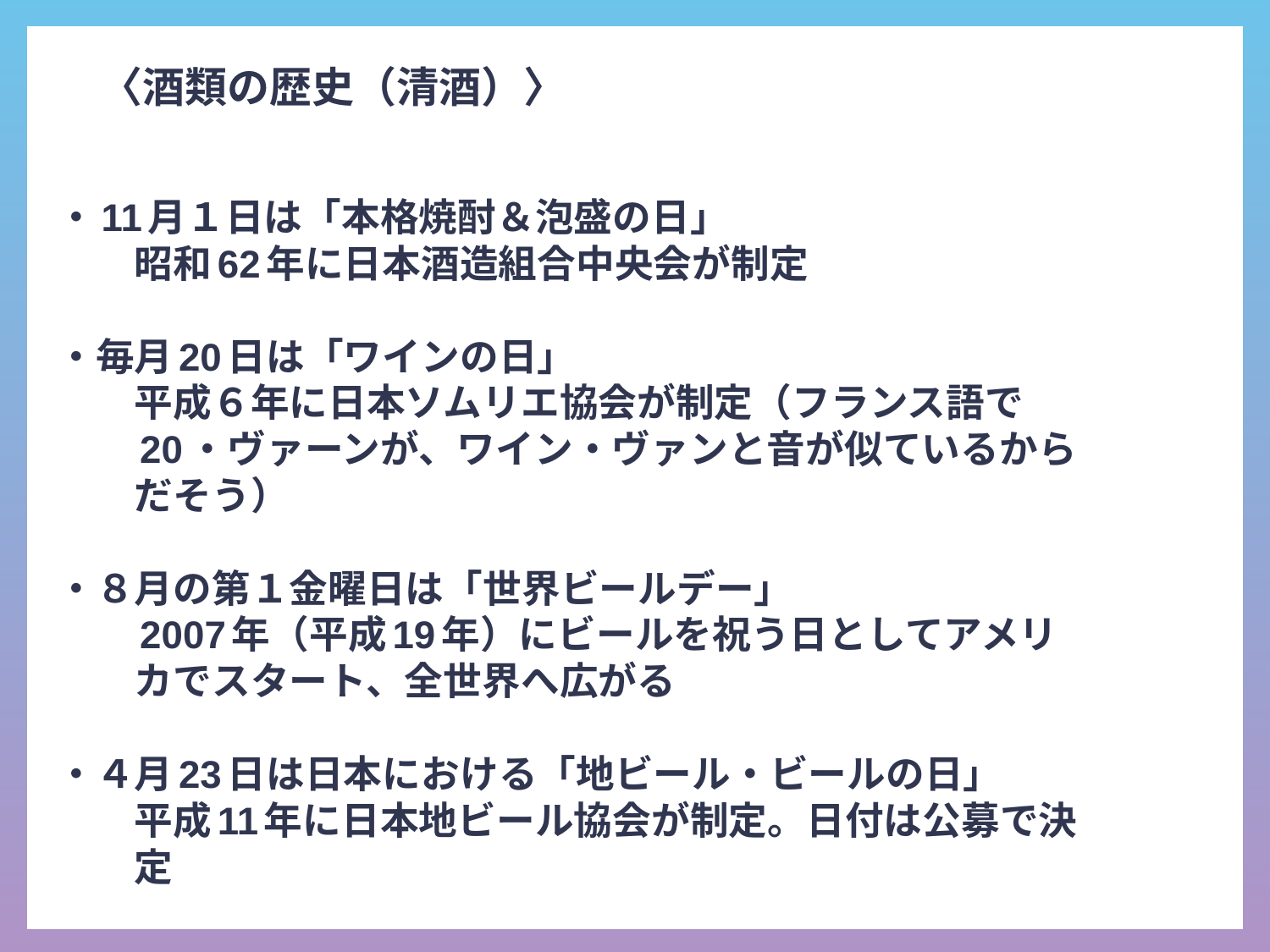

# 〈酒類の歴史（清酒）〉
・11月１日は「本格焼酎＆泡盛の日」
　　昭和62年に日本酒造組合中央会が制定

・毎月20日は「ワインの日」
　　平成６年に日本ソムリエ協会が制定（フランス語で
　　20・ヴァーンが、ワイン・ヴァンと音が似ているから
　　だそう）

・８月の第１金曜日は「世界ビールデー」
　　2007年（平成19年）にビールを祝う日としてアメリ
　　カでスタート、全世界へ広がる

・４月23日は日本における「地ビール・ビールの日」
　　平成11年に日本地ビール協会が制定。日付は公募で決
　　定